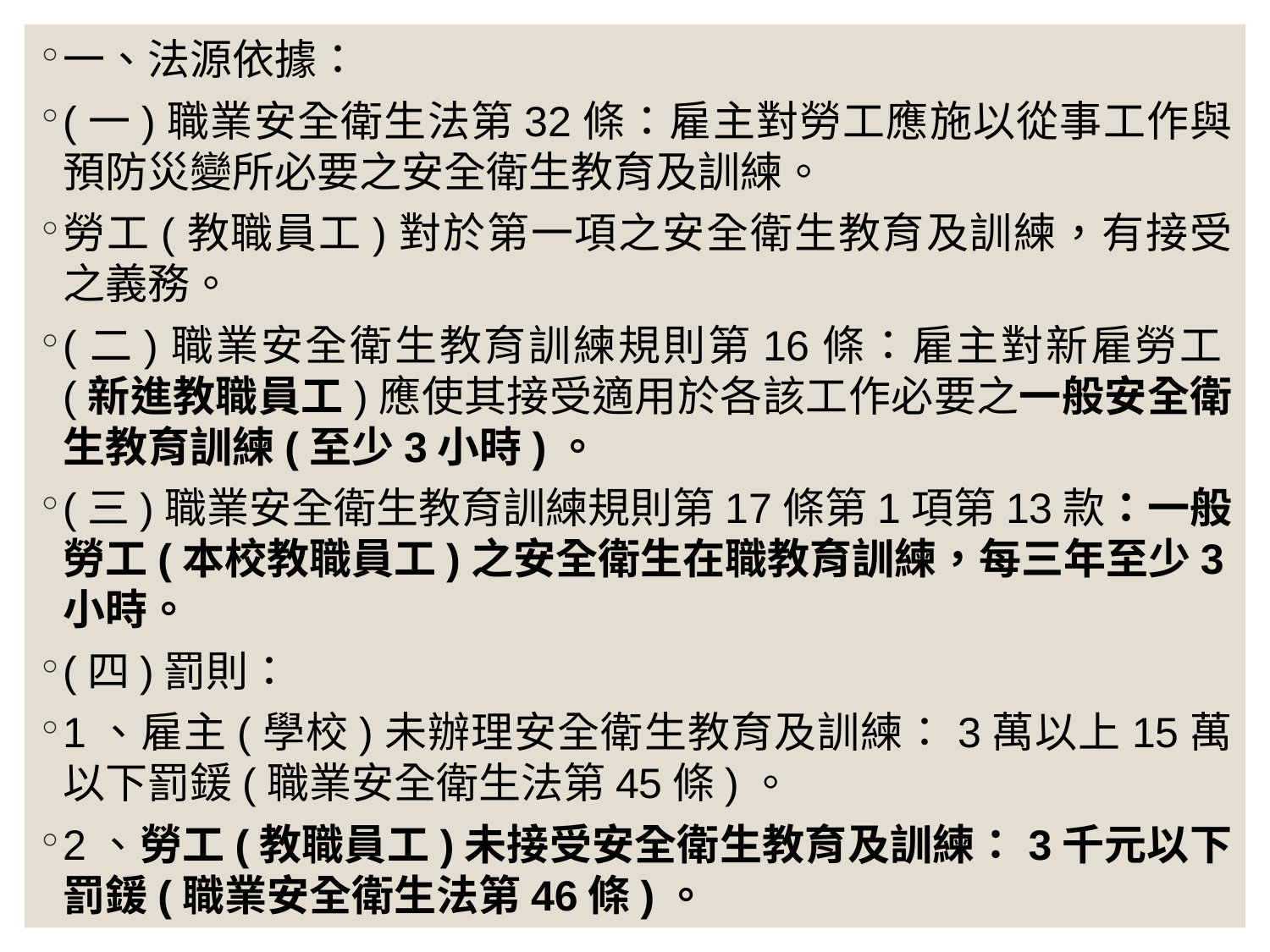

一、法源依據：
(一)職業安全衛生法第32條：雇主對勞工應施以從事工作與預防災變所必要之安全衛生教育及訓練。
勞工(教職員工)對於第一項之安全衛生教育及訓練，有接受之義務。
(二)職業安全衛生教育訓練規則第16條：雇主對新雇勞工(新進教職員工)應使其接受適用於各該工作必要之一般安全衛生教育訓練(至少3小時)。
(三)職業安全衛生教育訓練規則第17條第1項第13款：一般勞工(本校教職員工)之安全衛生在職教育訓練，每三年至少3小時。
(四)罰則：
1、雇主(學校)未辦理安全衛生教育及訓練：3萬以上15萬以下罰鍰(職業安全衛生法第45條)。
2、勞工(教職員工)未接受安全衛生教育及訓練：3千元以下罰鍰(職業安全衛生法第46條)。